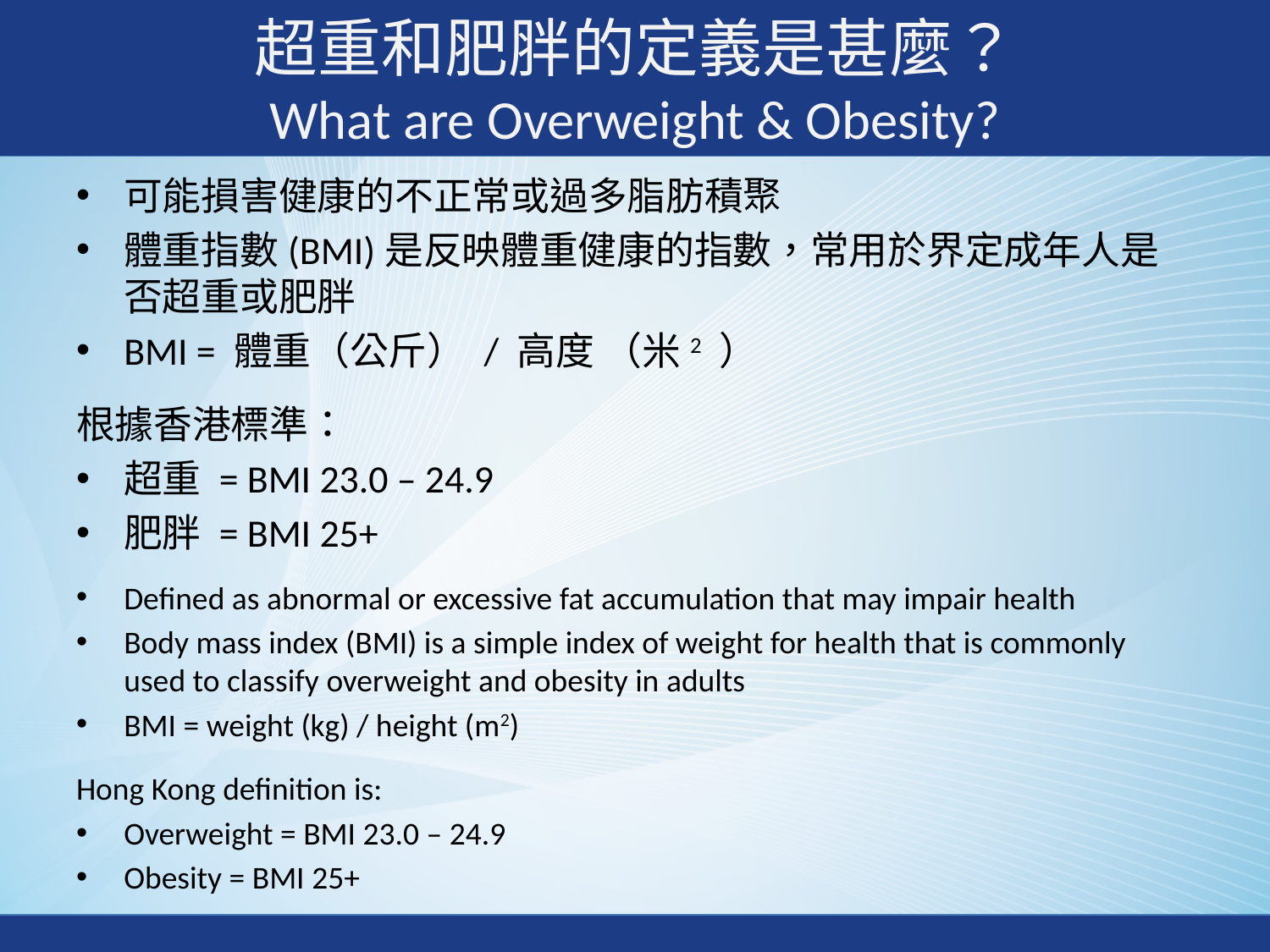

# 超重和肥胖的定義是甚麼？ What are Overweight & Obesity?

可能損害健康的不正常或過多脂肪積聚
體重指數(BMI)是反映體重健康的指數，常用於界定成年人是否超重或肥胖
BMI = 體重（公斤） / 高度 （米2 ）

根據香港標準：
超重 = BMI 23.0 – 24.9
肥胖 = BMI 25+
Defined as abnormal or excessive fat accumulation that may impair health
Body mass index (BMI) is a simple index of weight for health that is commonly used to classify overweight and obesity in adults
BMI = weight (kg) / height (m2)

Hong Kong definition is:
Overweight = BMI 23.0 – 24.9
Obesity = BMI 25+